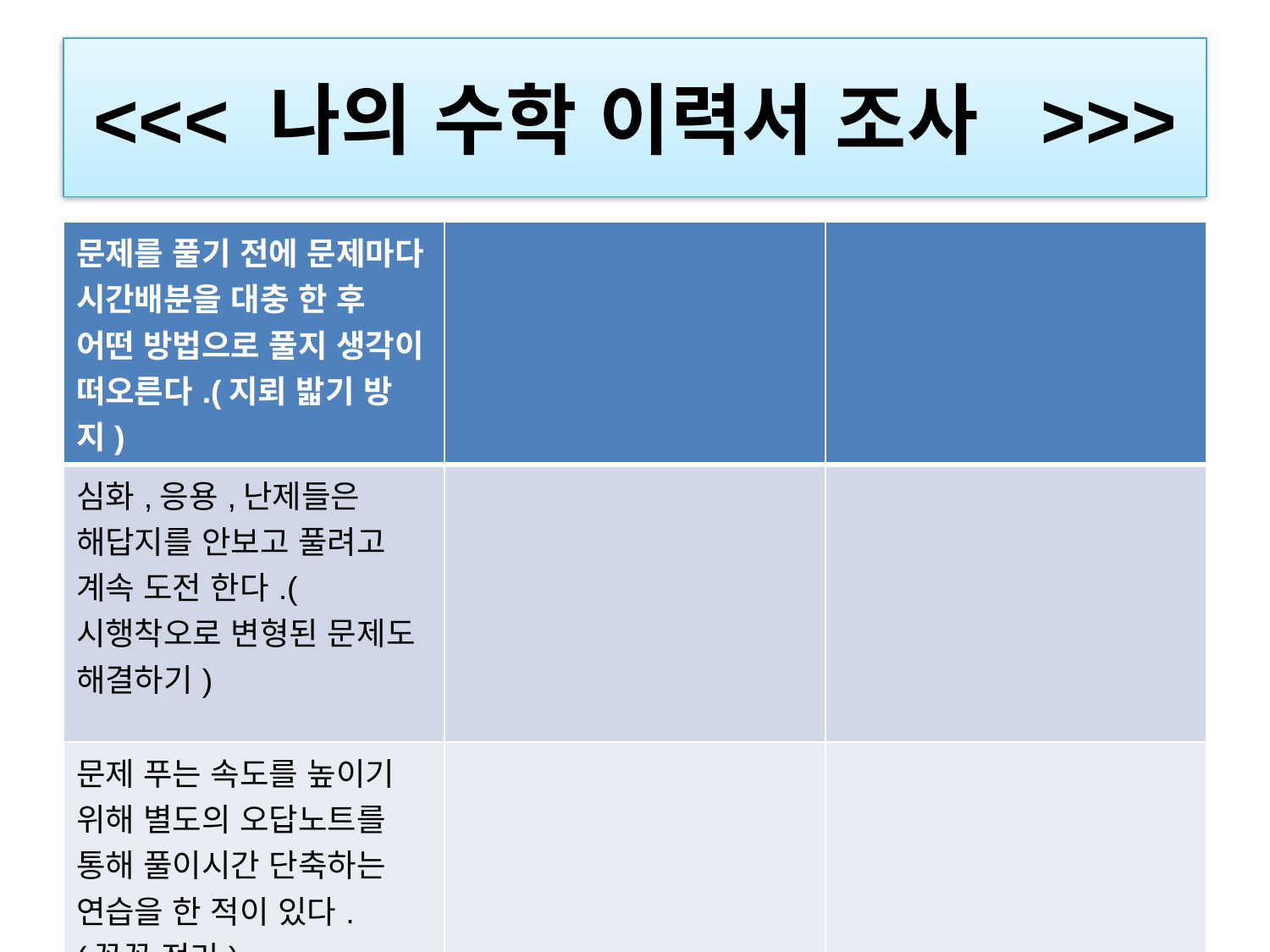

# <<< 나의 수학 이력서 조사  >>>
| 문제를 풀기 전에 문제마다 시간배분을 대충 한 후 어떤 방법으로 풀지 생각이 떠오른다.(지뢰 밟기 방지) |  |  |
| --- | --- | --- |
| 심화,응용,난제들은 해답지를 안보고 풀려고 계속 도전 한다.(시행착오로 변형된 문제도 해결하기) |  |  |
| 문제 푸는 속도를 높이기 위해 별도의 오답노트를 통해 풀이시간 단축하는 연습을 한 적이 있다. (꼼꼼 정리) |  |  |